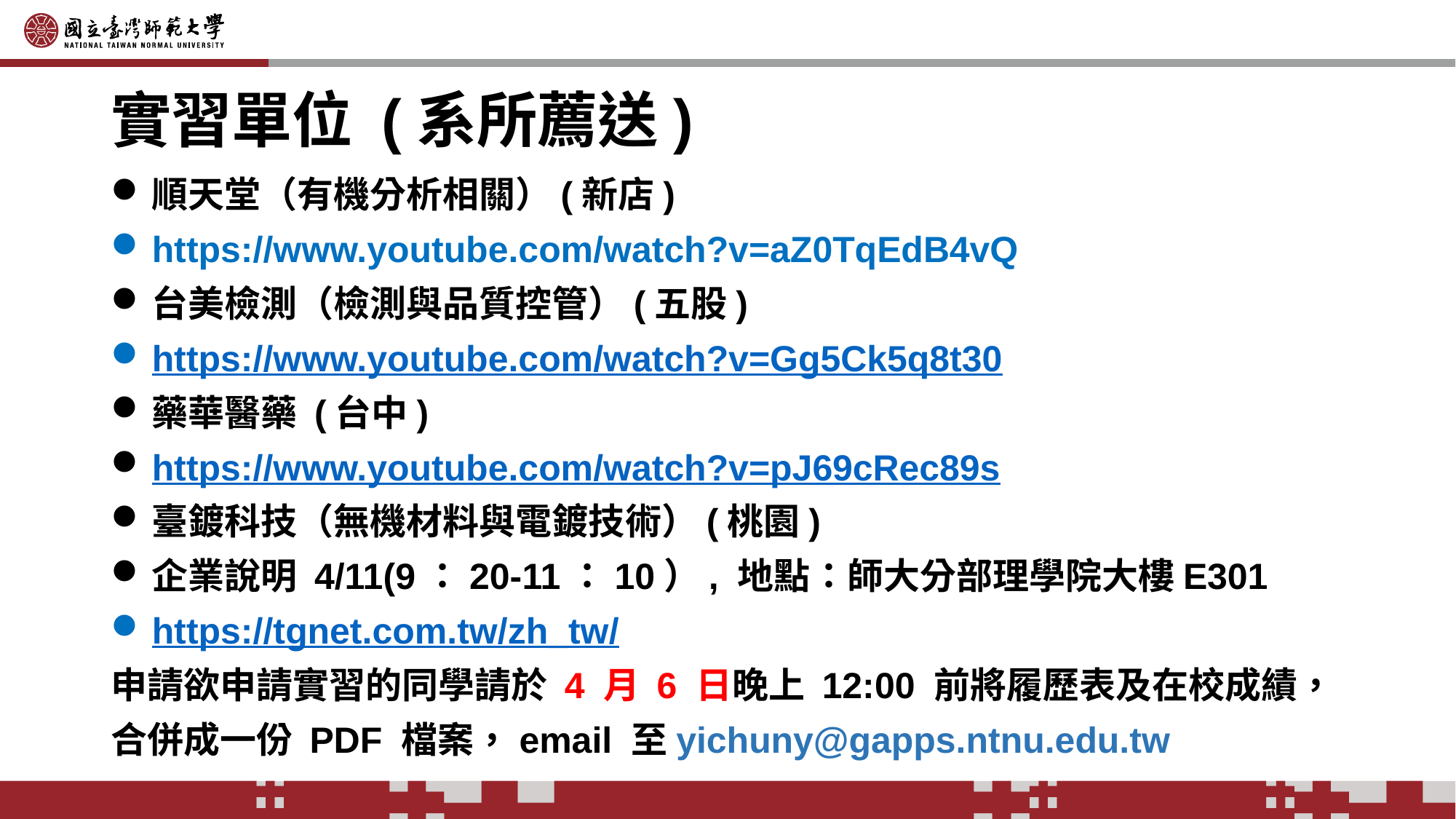

# 實習單位 (系所薦送)
順天堂（有機分析相關）(新店)
https://www.youtube.com/watch?v=aZ0TqEdB4vQ
台美檢測（檢測與品質控管）(五股)
https://www.youtube.com/watch?v=Gg5Ck5q8t30
藥華醫藥 (台中)
https://www.youtube.com/watch?v=pJ69cRec89s
臺鍍科技（無機材料與電鍍技術）(桃園)
企業說明 4/11(9：20-11：10）, 地點：師大分部理學院大樓E301
https://tgnet.com.tw/zh_tw/
申請欲申請實習的同學請於 4 月 6 日晚上 12:00 前將履歷表及在校成績，
合併成一份 PDF 檔案，email 至yichuny@gapps.ntnu.edu.tw